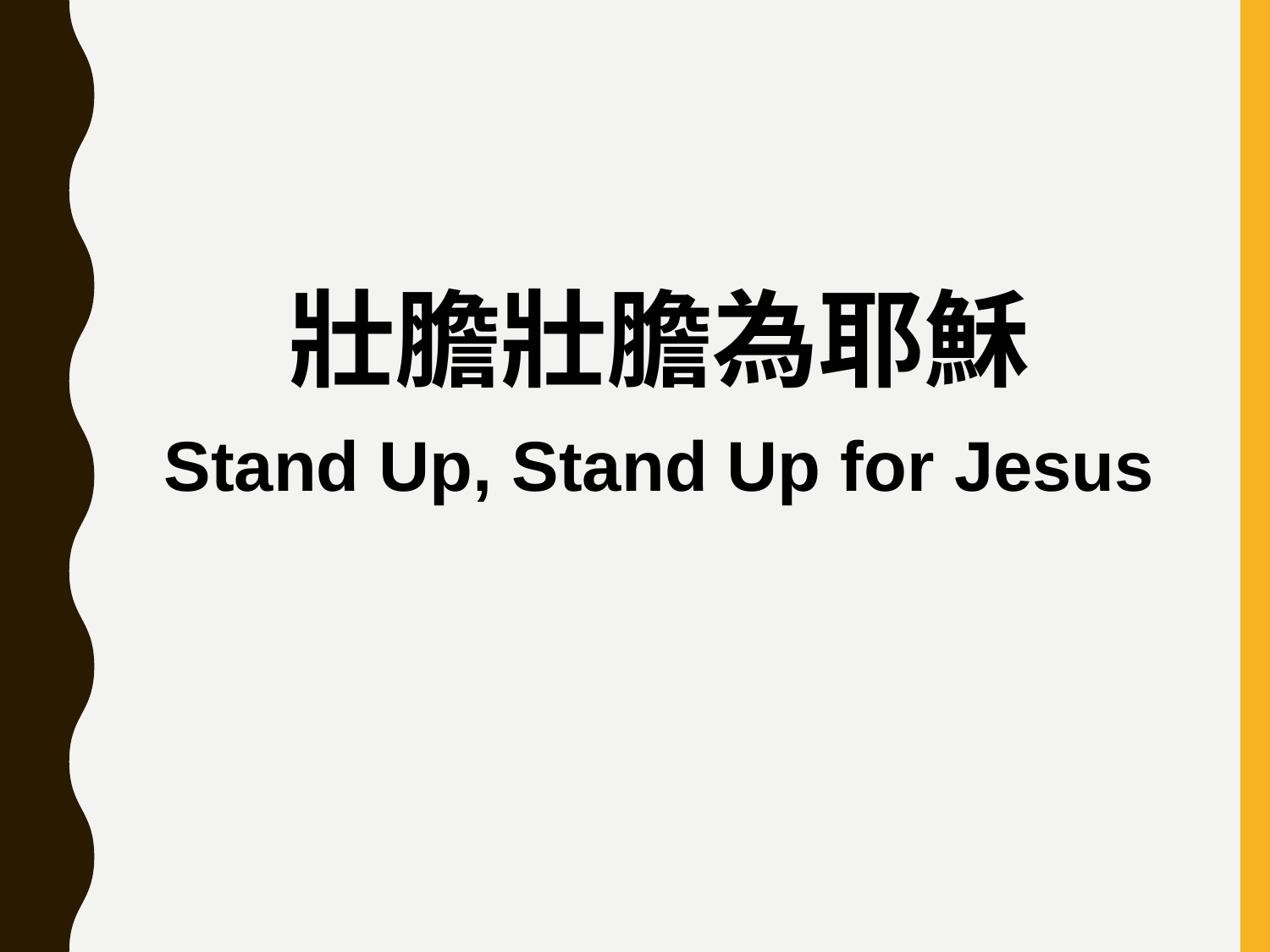

壯膽壯膽為耶穌
Stand Up, Stand Up for Jesus